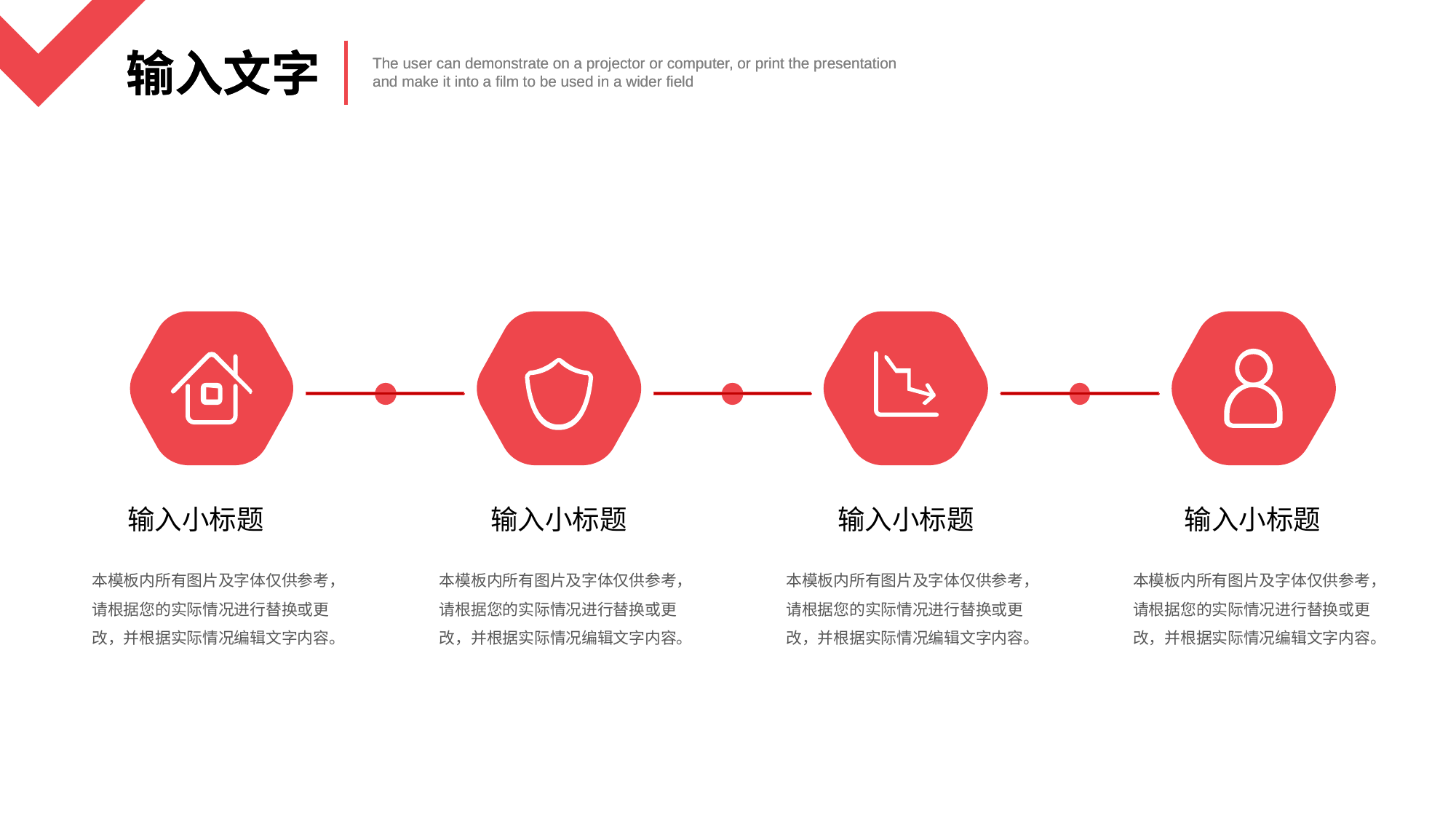

输入文字
The user can demonstrate on a projector or computer, or print the presentation and make it into a film to be used in a wider field

输入小标题
输入小标题
输入小标题
输入小标题
本模板内所有图片及字体仅供参考，请根据您的实际情况进行替换或更改，并根据实际情况编辑文字内容。
本模板内所有图片及字体仅供参考，请根据您的实际情况进行替换或更改，并根据实际情况编辑文字内容。
本模板内所有图片及字体仅供参考，请根据您的实际情况进行替换或更改，并根据实际情况编辑文字内容。
本模板内所有图片及字体仅供参考，请根据您的实际情况进行替换或更改，并根据实际情况编辑文字内容。